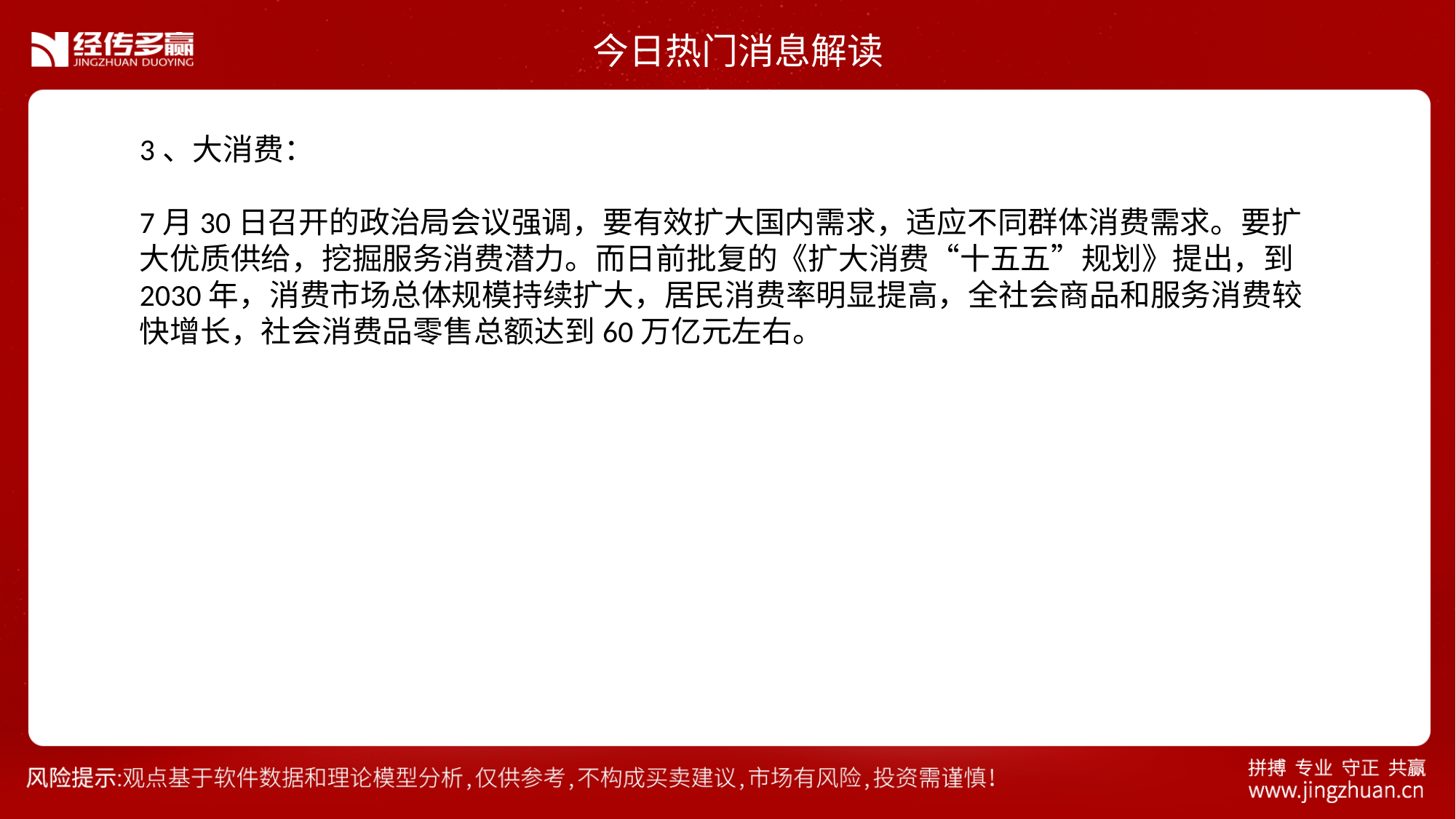

今日热门消息解读
3、大消费：

7月30日召开的政治局会议强调，要有效扩大国内需求，适应不同群体消费需求。要扩大优质供给，挖掘服务消费潜力。而日前批复的《扩大消费“十五五”规划》提出，到2030年，消费市场总体规模持续扩大，居民消费率明显提高，全社会商品和服务消费较快增长，社会消费品零售总额达到60万亿元左右。